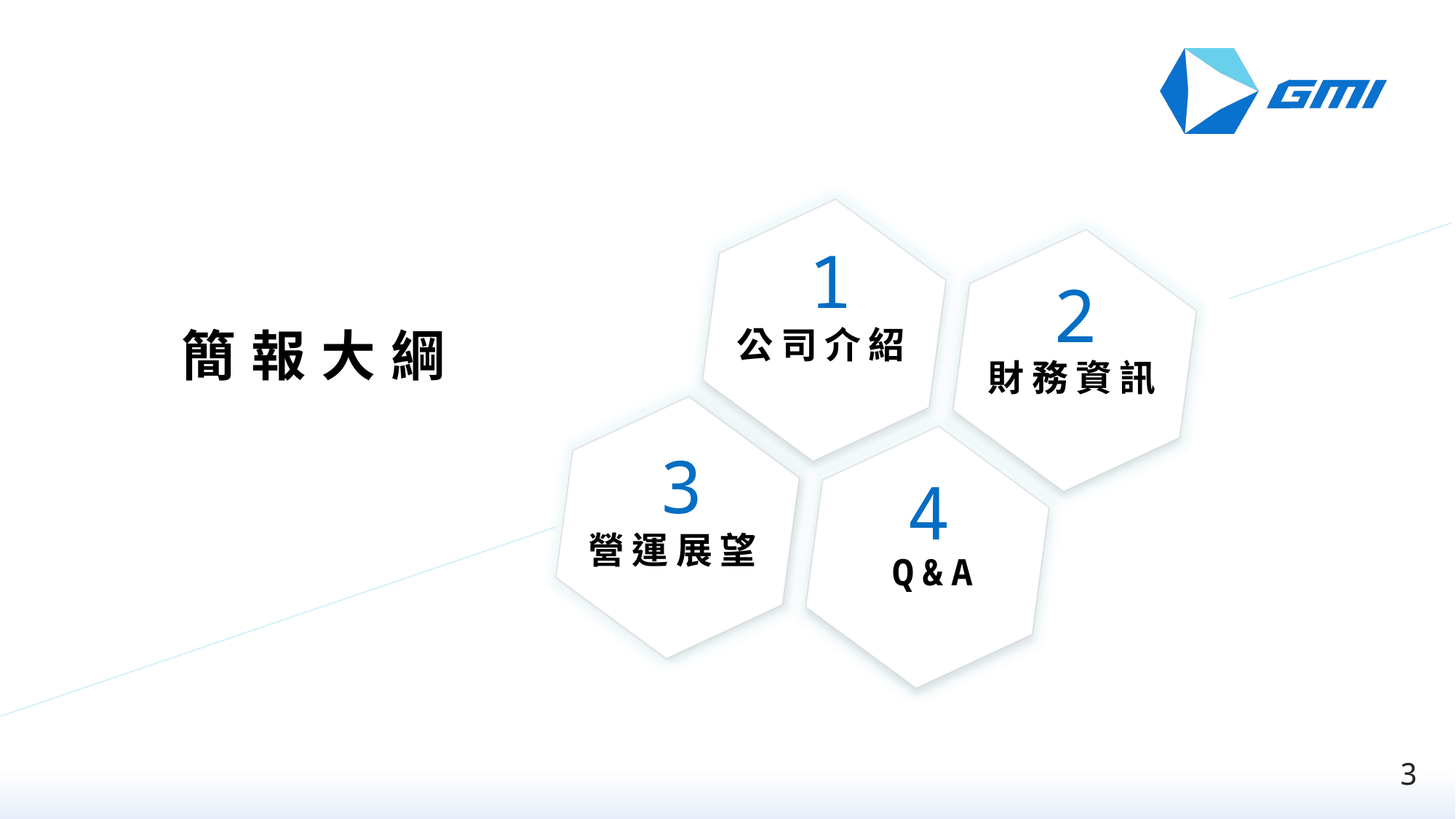

2
財務資訊

1
公司介紹
3
4
營運展望
Q&A

簡報大綱
Outline
3